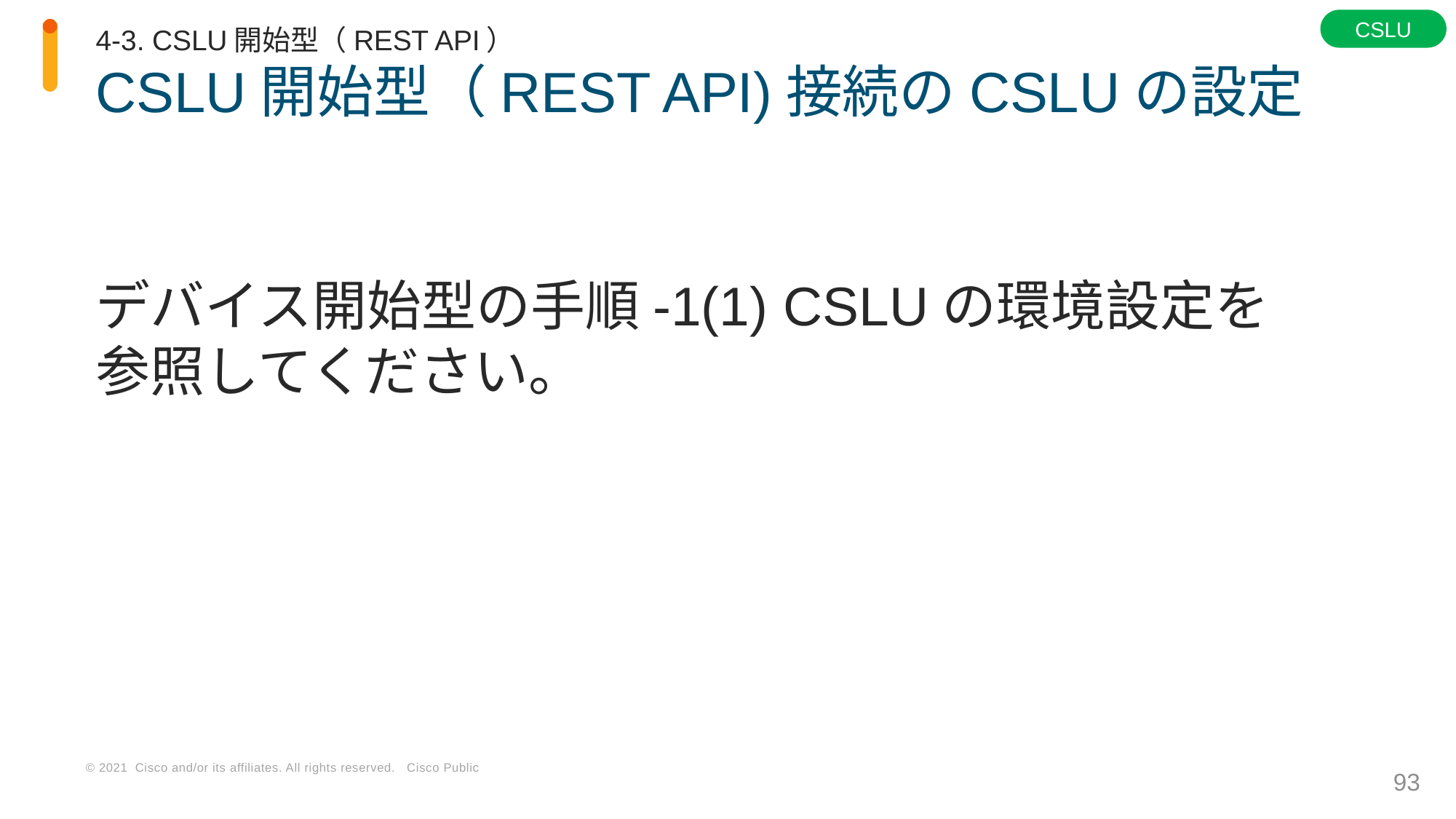

4-3. CSLU開始型（REST API）
CSLU
# CSLU開始型（REST API)接続のCSLUの設定
デバイス開始型の手順-1(1) CSLUの環境設定を参照してください。
93